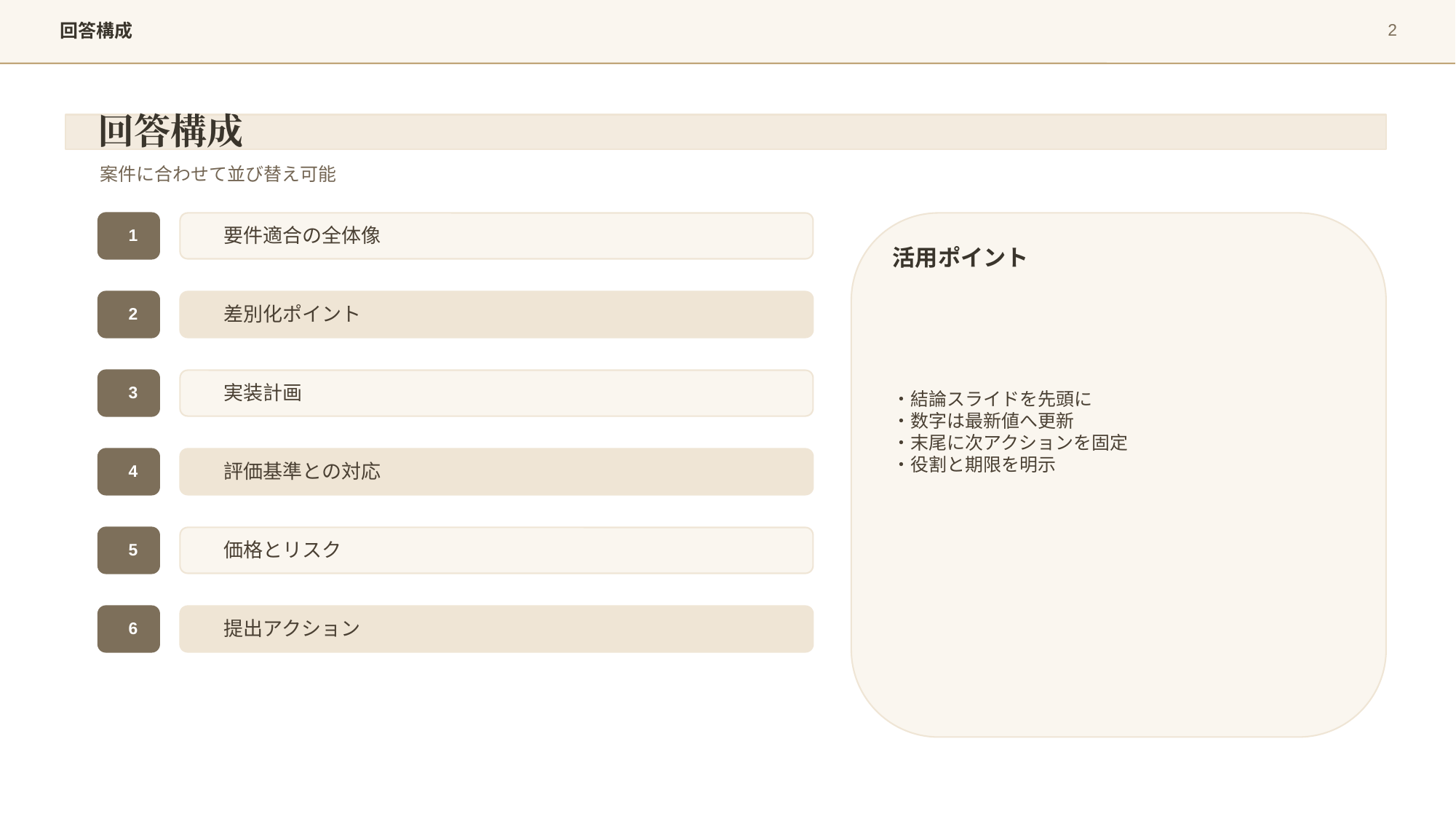

2
回答構成

回答構成

案件に合わせて並び替え可能

1
要件適合の全体像
活用ポイント

・結論スライドを先頭に
・数字は最新値へ更新
・末尾に次アクションを固定
・役割と期限を明示
2
差別化ポイント

3
実装計画

4
評価基準との対応

5
価格とリスク

6
提出アクション